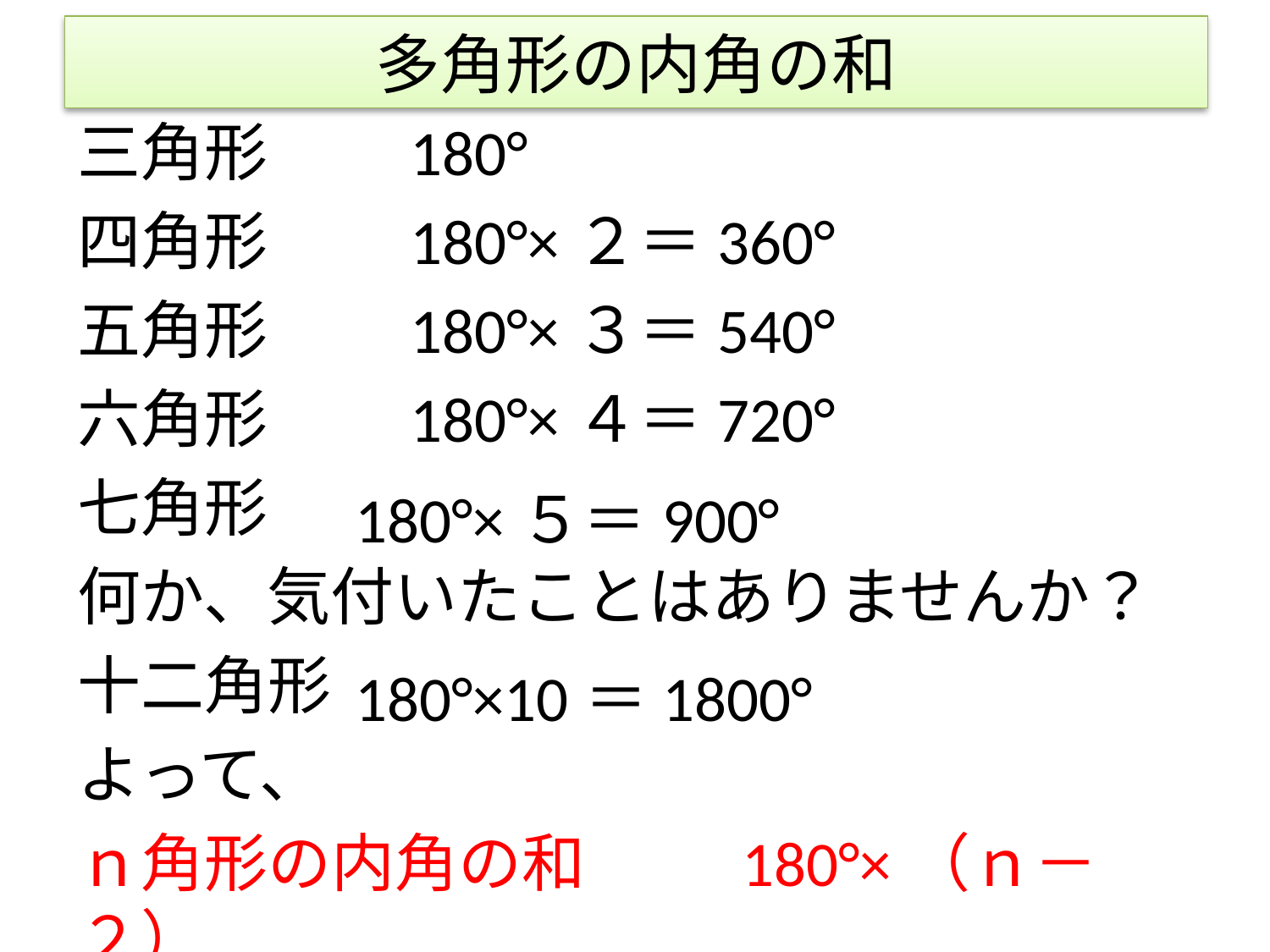

# 多角形の内角の和
三角形　　180°
四角形　　180°×２＝360°
五角形　　180°×３＝540°
六角形　　180°×４＝720°
七角形
何か、気付いたことはありませんか？
十二角形
よって、
ｎ角形の内角の和　　 180°×（ｎ－２）
180°×５＝900°
180°×10＝1800°